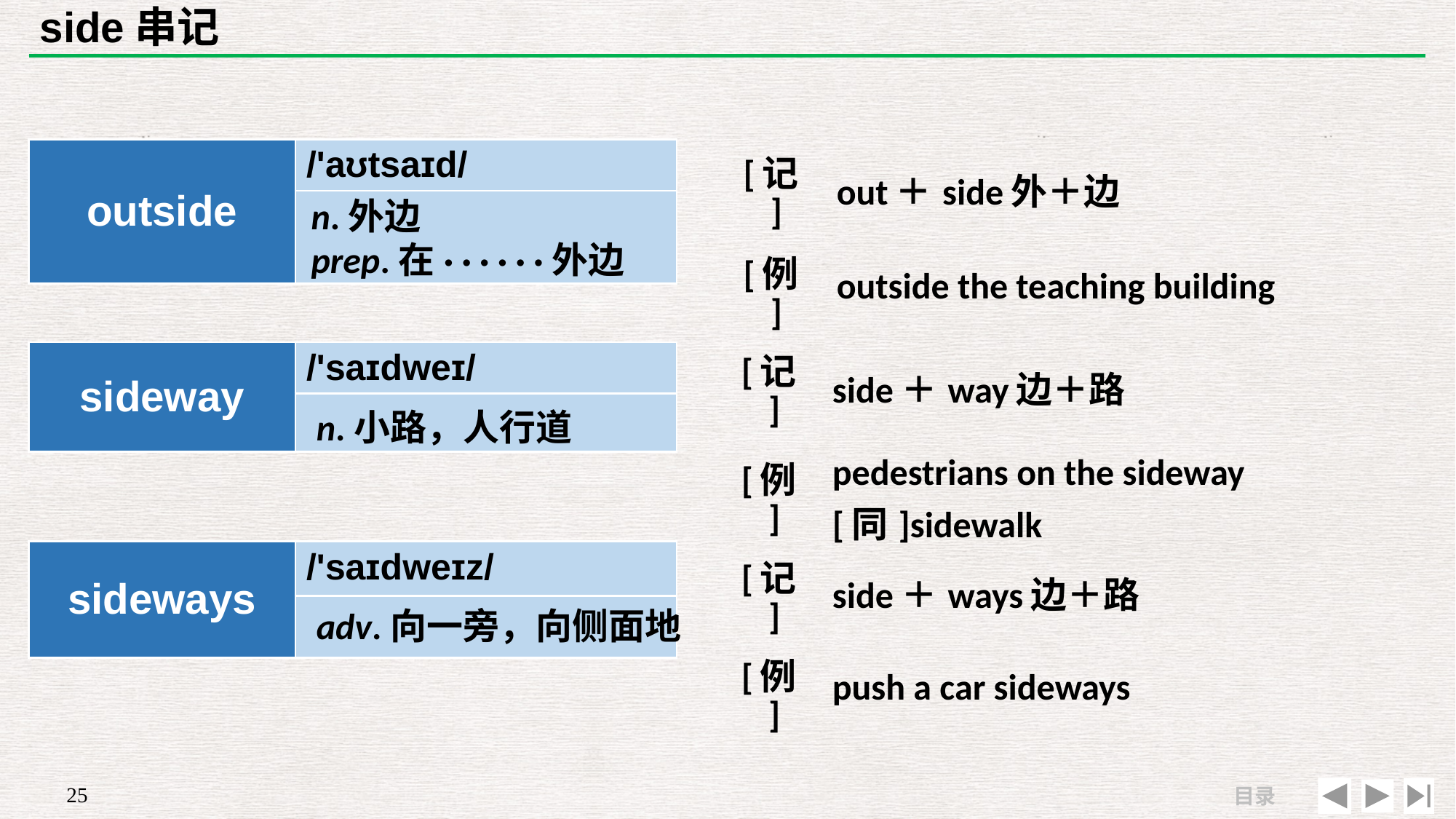

# side串记

| [记] | out＋side外＋边 |
| --- | --- |
| [例] | outside the teaching building |
| outside | /'aʊtsaɪd/ |
| --- | --- |
|  |  |
n.外边
prep.在· · · · · ·外边
| [记] | side＋way边＋路 |
| --- | --- |
| [例] | pedestrians on the sideway 　[同]sidewalk |
| sideway | /'saɪdweɪ/ |
| --- | --- |
|  |  |
n.小路，人行道
| sideways | /'saɪdweɪz/ |
| --- | --- |
|  |  |
| [记] | side＋ways边＋路 |
| --- | --- |
| [例] | push a car sideways |
adv.向一旁，向侧面地